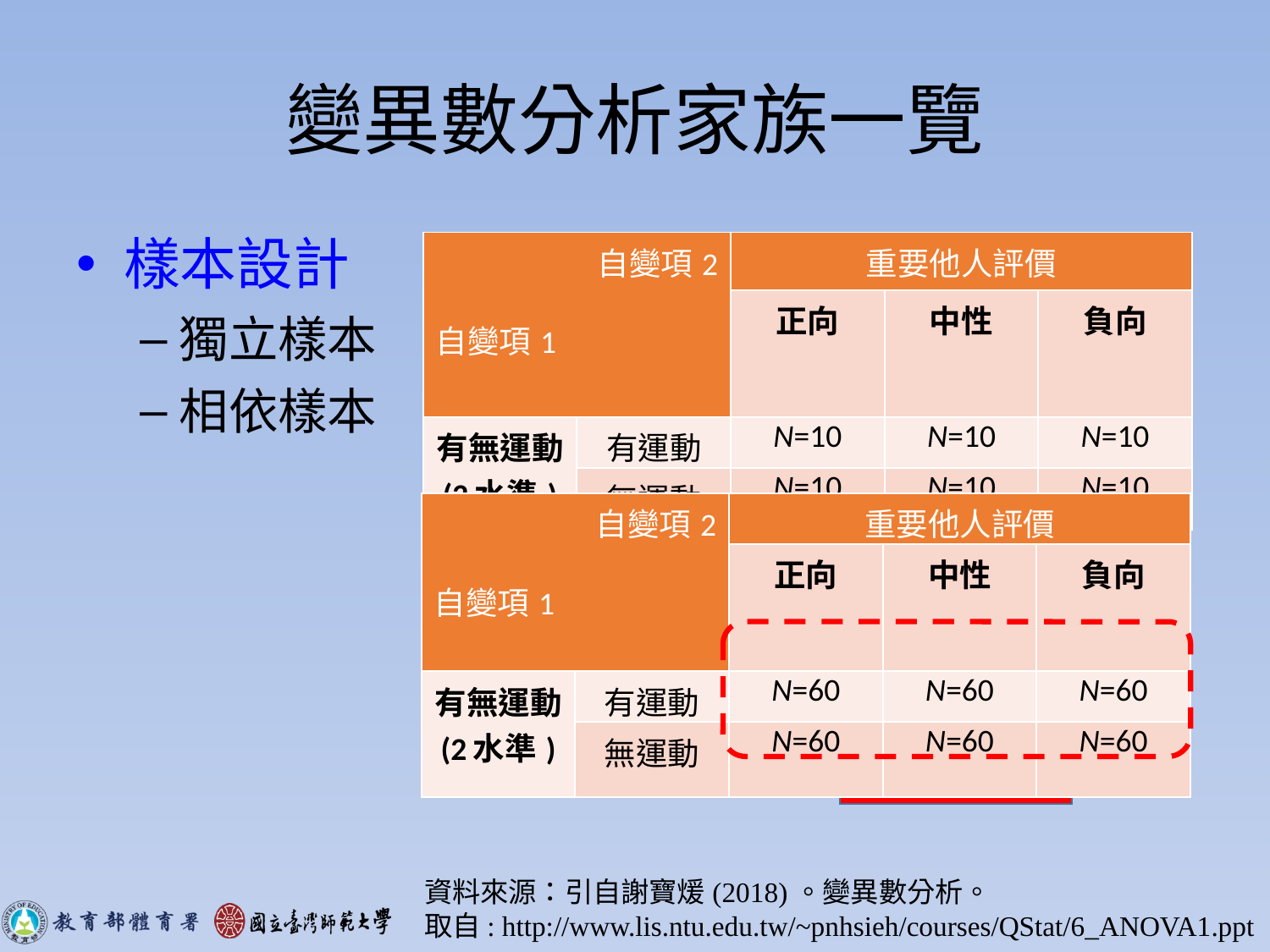

# 變異數分析家族一覽
樣本設計
獨立樣本
相依樣本

| 自變項2 自變項1 |  | 重要他人評價 |  |  |
| --- | --- | --- | --- | --- |
|  |  | 正向 | 中性 | 負向 |
| 有無運動 (2水準) | 有運動 | N=10 | N=10 | N=10 |
|  | 無運動 | N=10 | N=10 | N=10 |
| 自變項2 自變項1 |  | 重要他人評價 |  |  |
| --- | --- | --- | --- | --- |
|  |  | 正向 | 中性 | 負向 |
| 有無運動 (2水準) | 有運動 | N=60 | N=60 | N=60 |
|  | 無運動 | N=60 | N=60 | N=60 |

相同的60人
資料來源：引自謝寶煖(2018)。變異數分析。
取自: http://www.lis.ntu.edu.tw/~pnhsieh/courses/QStat/6_ANOVA1.ppt